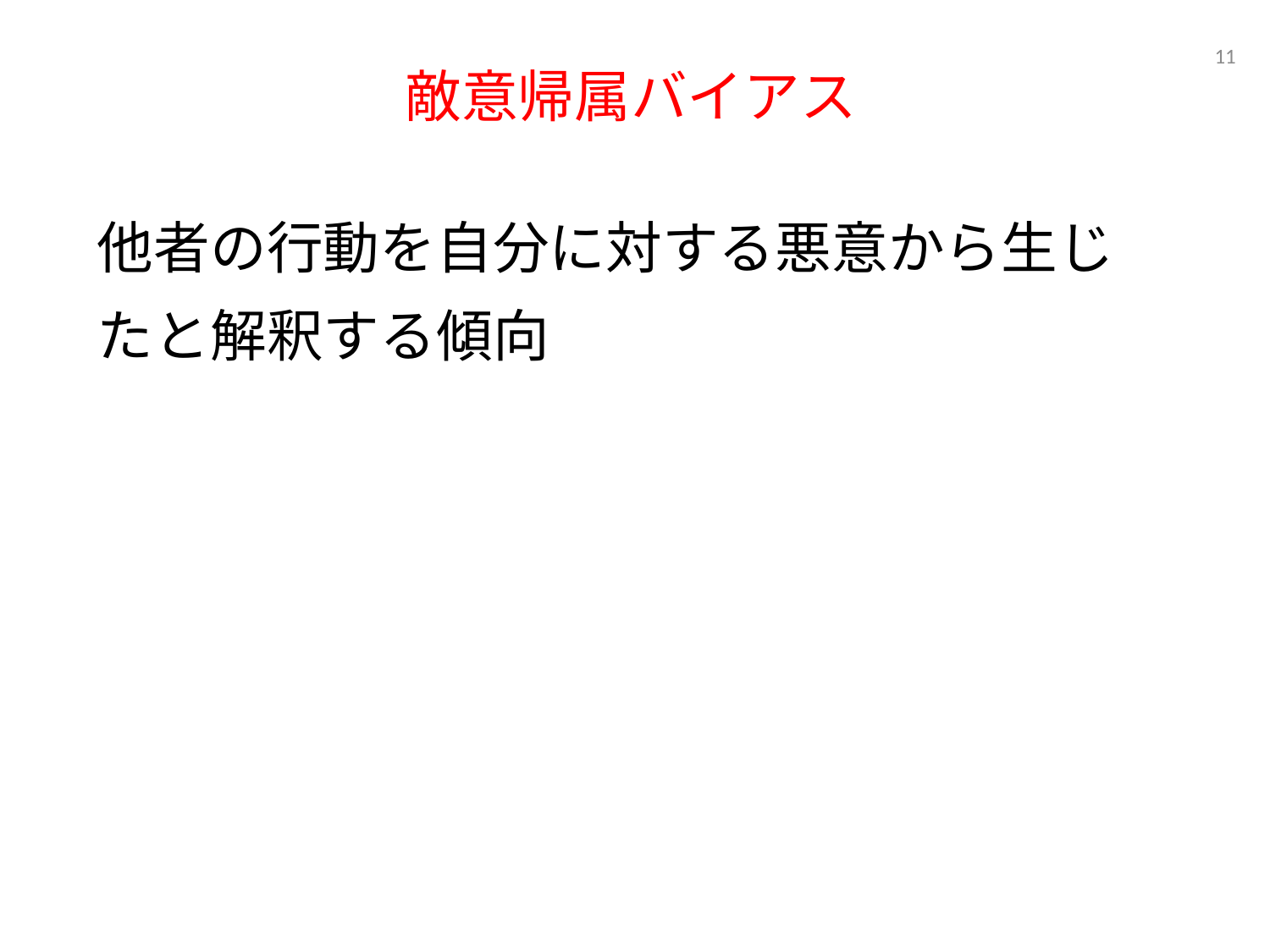

11
# 敵意帰属バイアス
他者の行動を自分に対する悪意から生じたと解釈する傾向